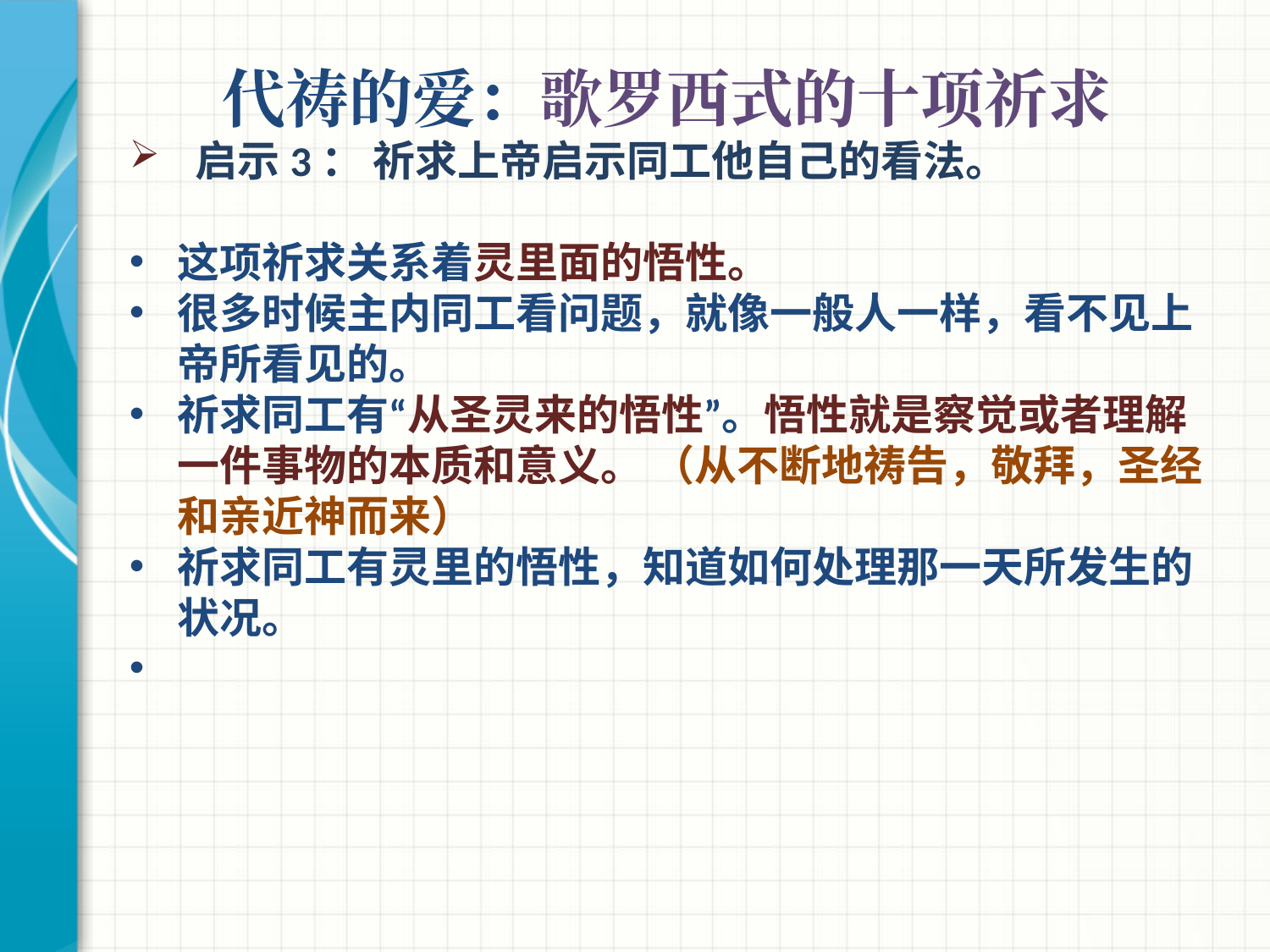

# 代祷的爱：歌罗西式的十项祈求
 启示3： 祈求上帝启示同工他自己的看法。

这项祈求关系着灵里面的悟性。
很多时候主内同工看问题，就像一般人一样，看不见上帝所看见的。
祈求同工有“从圣灵来的悟性”。悟性就是察觉或者理解一件事物的本质和意义。 （从不断地祷告，敬拜，圣经和亲近神而来）
祈求同工有灵里的悟性，知道如何处理那一天所发生的状况。